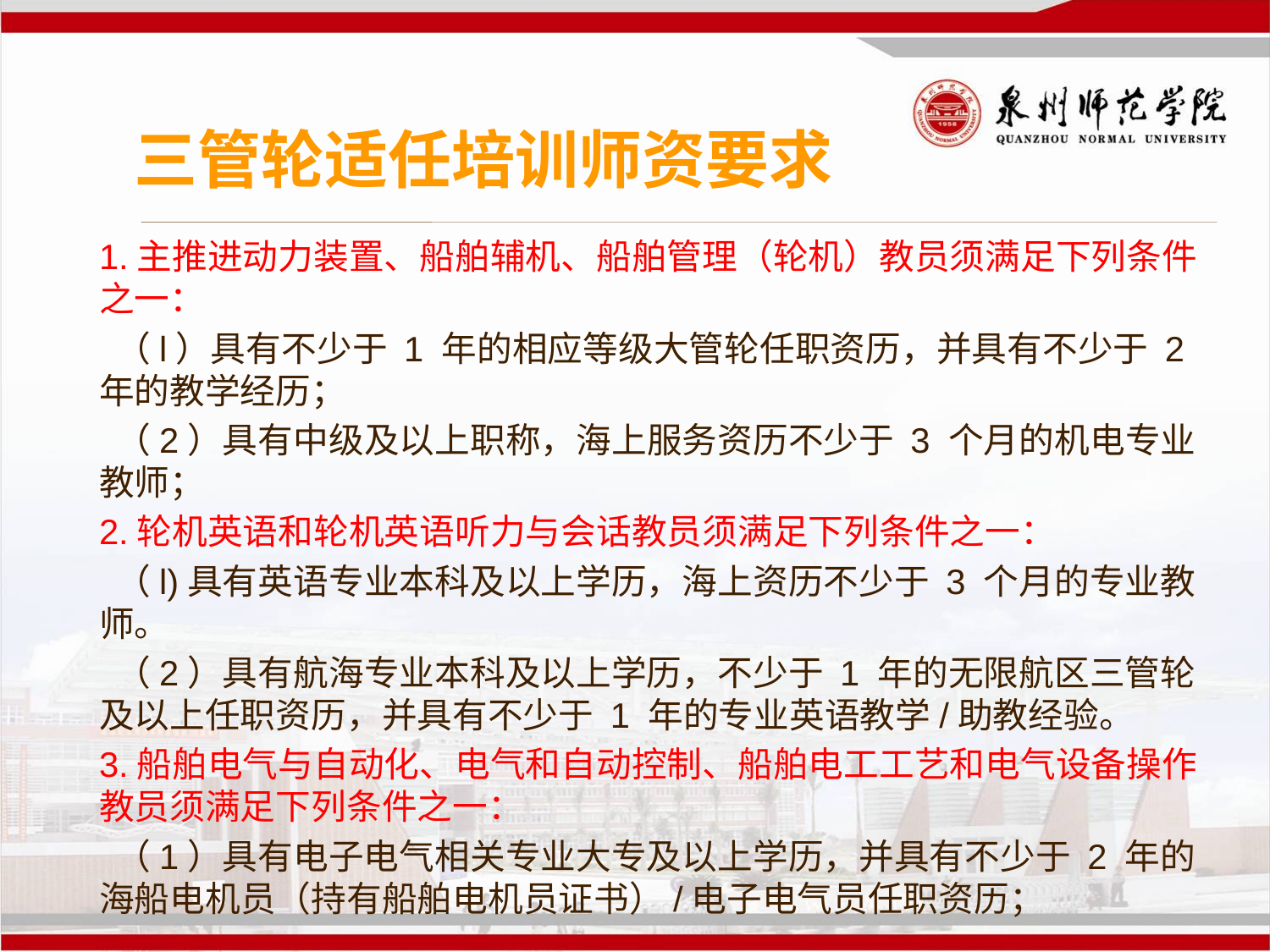

# 三管轮适任培训师资要求
1.主推进动力装置、船舶辅机、船舶管理（轮机）教员须满足下列条件之一：
 （l）具有不少于 1 年的相应等级大管轮任职资历，并具有不少于 2 年的教学经历；
 （2）具有中级及以上职称，海上服务资历不少于 3 个月的机电专业教师；
2.轮机英语和轮机英语听力与会话教员须满足下列条件之一：
 （l)具有英语专业本科及以上学历，海上资历不少于 3 个月的专业教师。
 （2）具有航海专业本科及以上学历，不少于 1 年的无限航区三管轮及以上任职资历，并具有不少于 1 年的专业英语教学/助教经验。
3.船舶电气与自动化、电气和自动控制、船舶电工工艺和电气设备操作教员须满足下列条件之一：
 （1）具有电子电气相关专业大专及以上学历，并具有不少于 2 年的海船电机员（持有船舶电机员证书）/电子电气员任职资历；